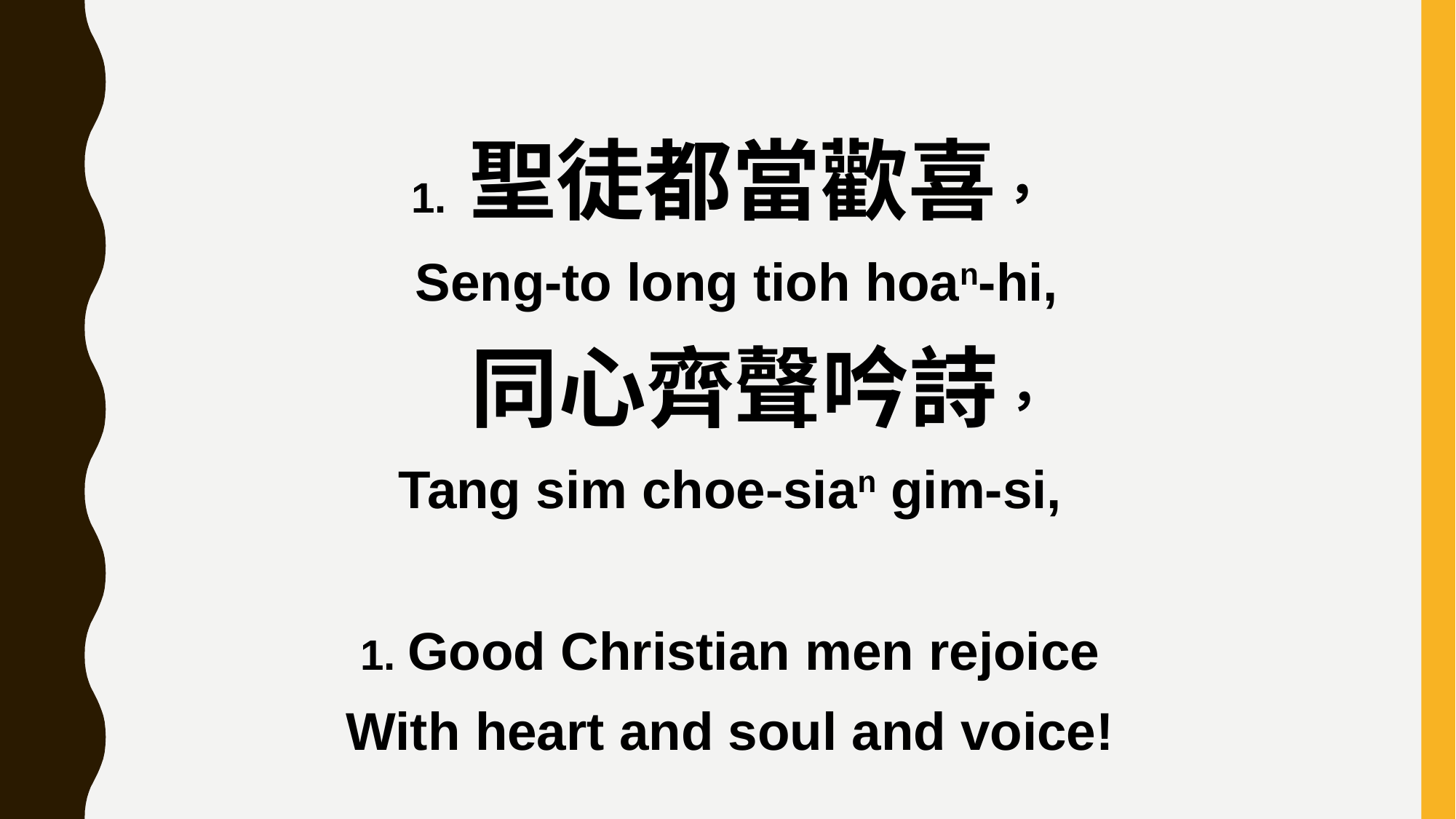

1. 聖徒都當歡喜，
 Seng-to long tioh hoan-hi,
  同心齊聲吟詩，
Tang sim choe-sian gim-si,

1. Good Christian men rejoice
With heart and soul and voice!